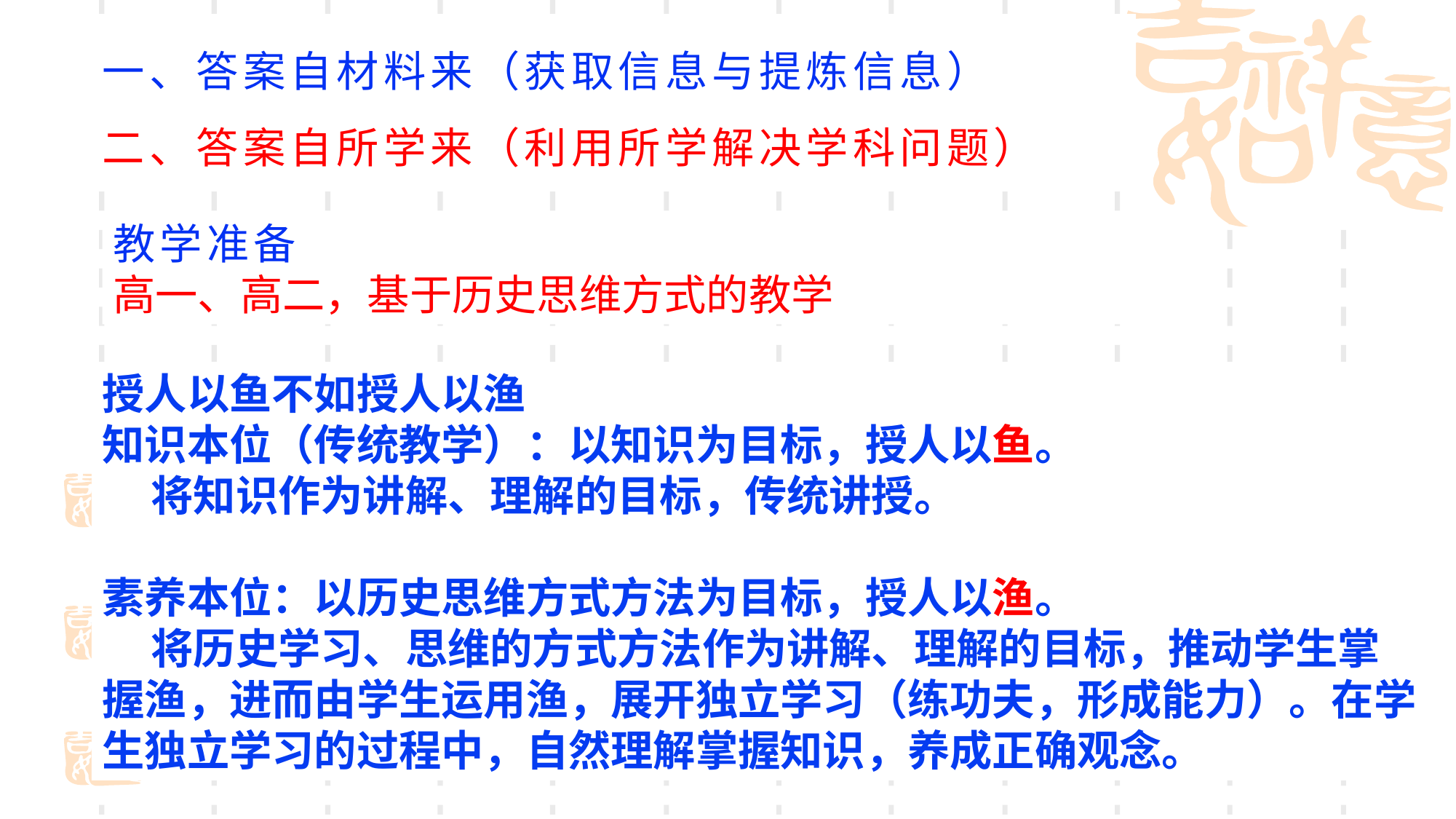

一、答案自材料来（获取信息与提炼信息）
二、答案自所学来（利用所学解决学科问题）
教学准备
高一、高二，基于历史思维方式的教学
授人以鱼不如授人以渔
知识本位（传统教学）：以知识为目标，授人以鱼。
    将知识作为讲解、理解的目标，传统讲授。

素养本位：以历史思维方式方法为目标，授人以渔。
    将历史学习、思维的方式方法作为讲解、理解的目标，推动学生掌握渔，进而由学生运用渔，展开独立学习（练功夫，形成能力）。在学生独立学习的过程中，自然理解掌握知识，养成正确观念。